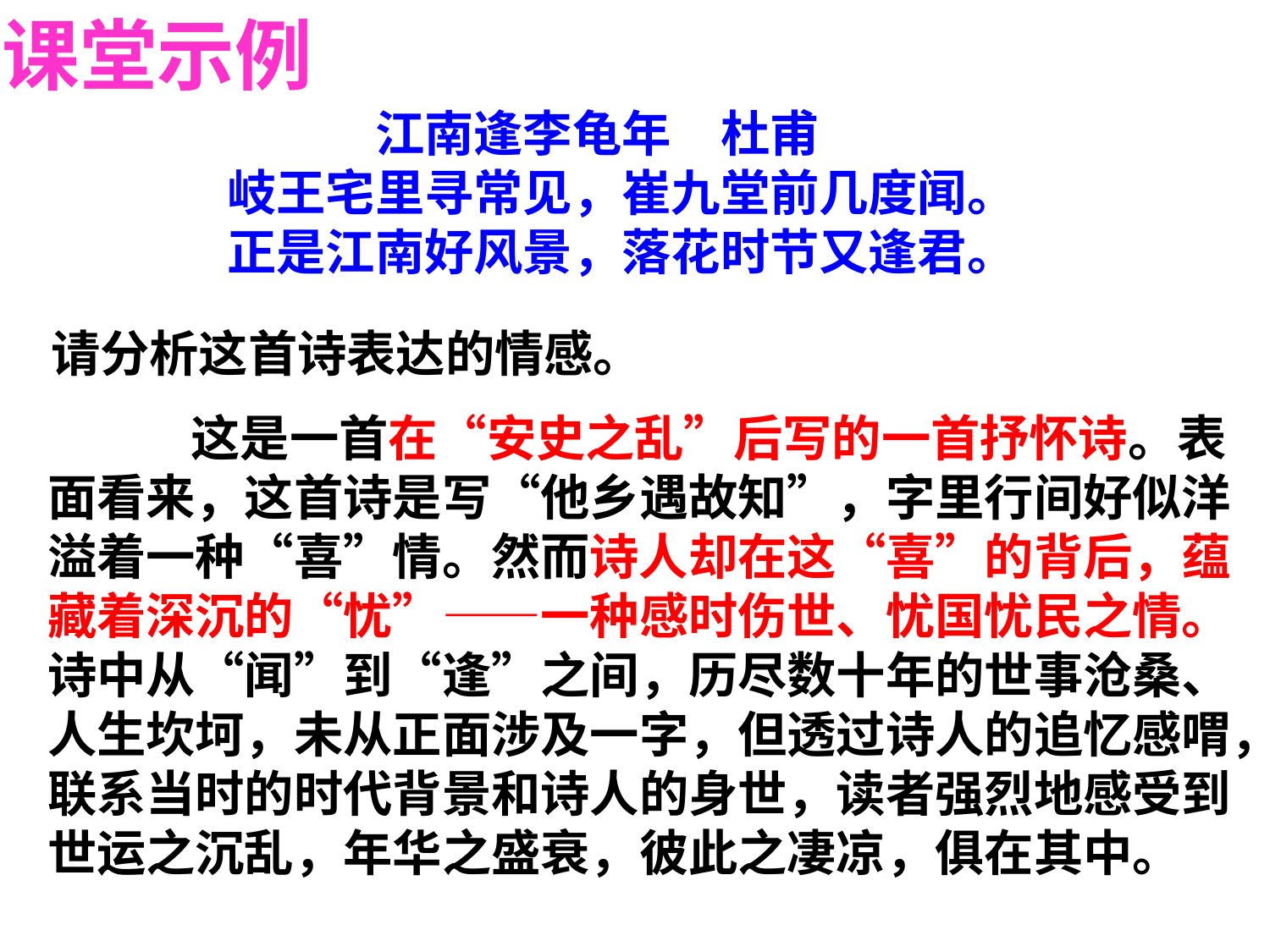

课堂示例
　　　江南逢李龟年　杜甫
岐王宅里寻常见，崔九堂前几度闻。
正是江南好风景，落花时节又逢君。
请分析这首诗表达的情感。
　　    这是一首在“安史之乱”后写的一首抒怀诗。表面看来，这首诗是写“他乡遇故知”，字里行间好似洋溢着一种“喜”情。然而诗人却在这“喜”的背后，蕴藏着深沉的“忧”——一种感时伤世、忧国忧民之情。诗中从“闻”到“逢”之间，历尽数十年的世事沧桑、人生坎坷，未从正面涉及一字，但透过诗人的追忆感喟，联系当时的时代背景和诗人的身世，读者强烈地感受到世运之沉乱，年华之盛衰，彼此之凄凉，俱在其中。